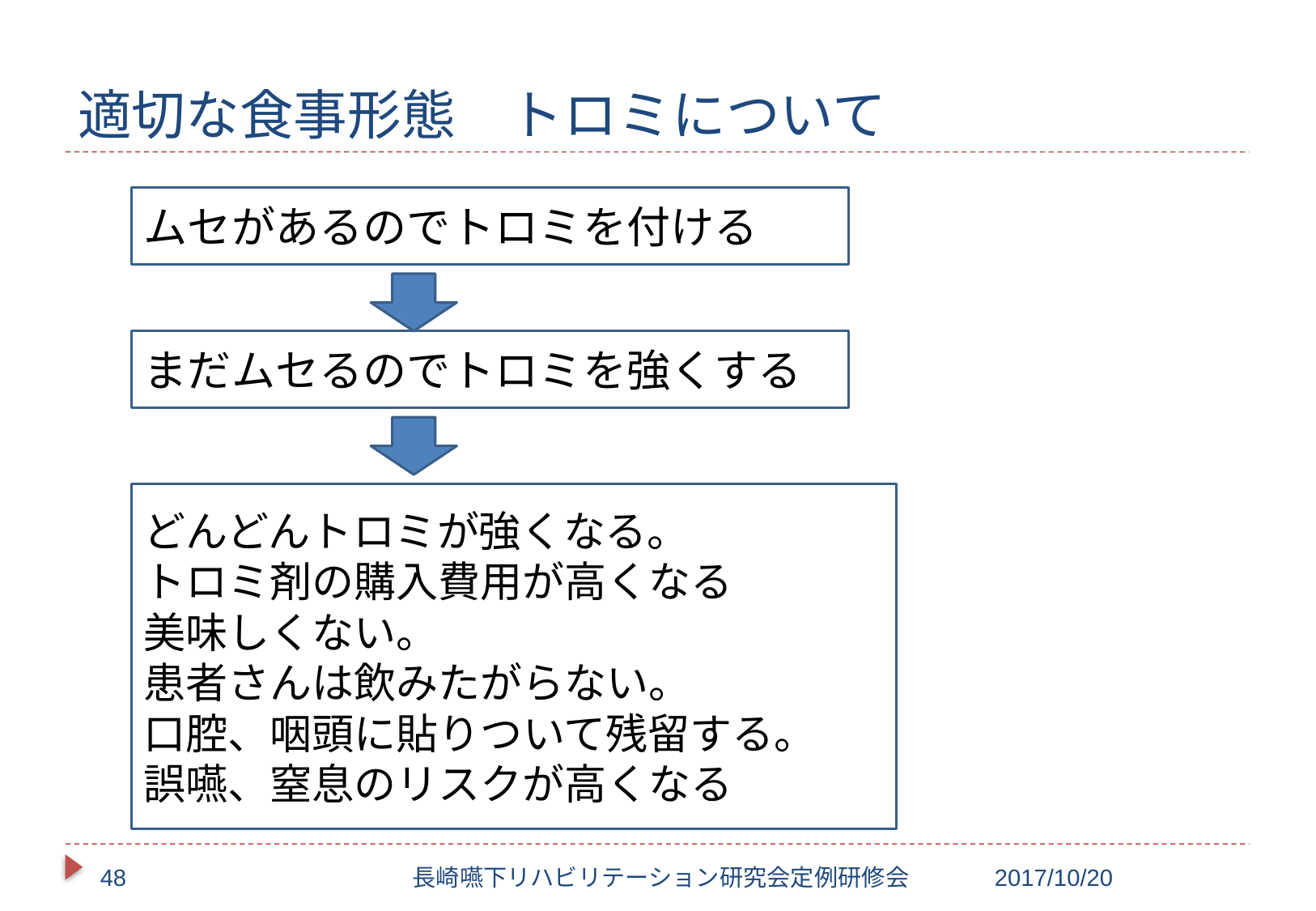

# 適切な食事形態　トロミについて
ムセがあるのでトロミを付ける

まだムセるのでトロミを強くする

どんどんトロミが強くなる。
トロミ剤の購入費用が高くなる
美味しくない。
患者さんは飲みたがらない。
口腔、咽頭に貼りついて残留する。
誤嚥、窒息のリスクが高くなる
48
長崎嚥下リハビリテーション研究会定例研修会
2017/10/20